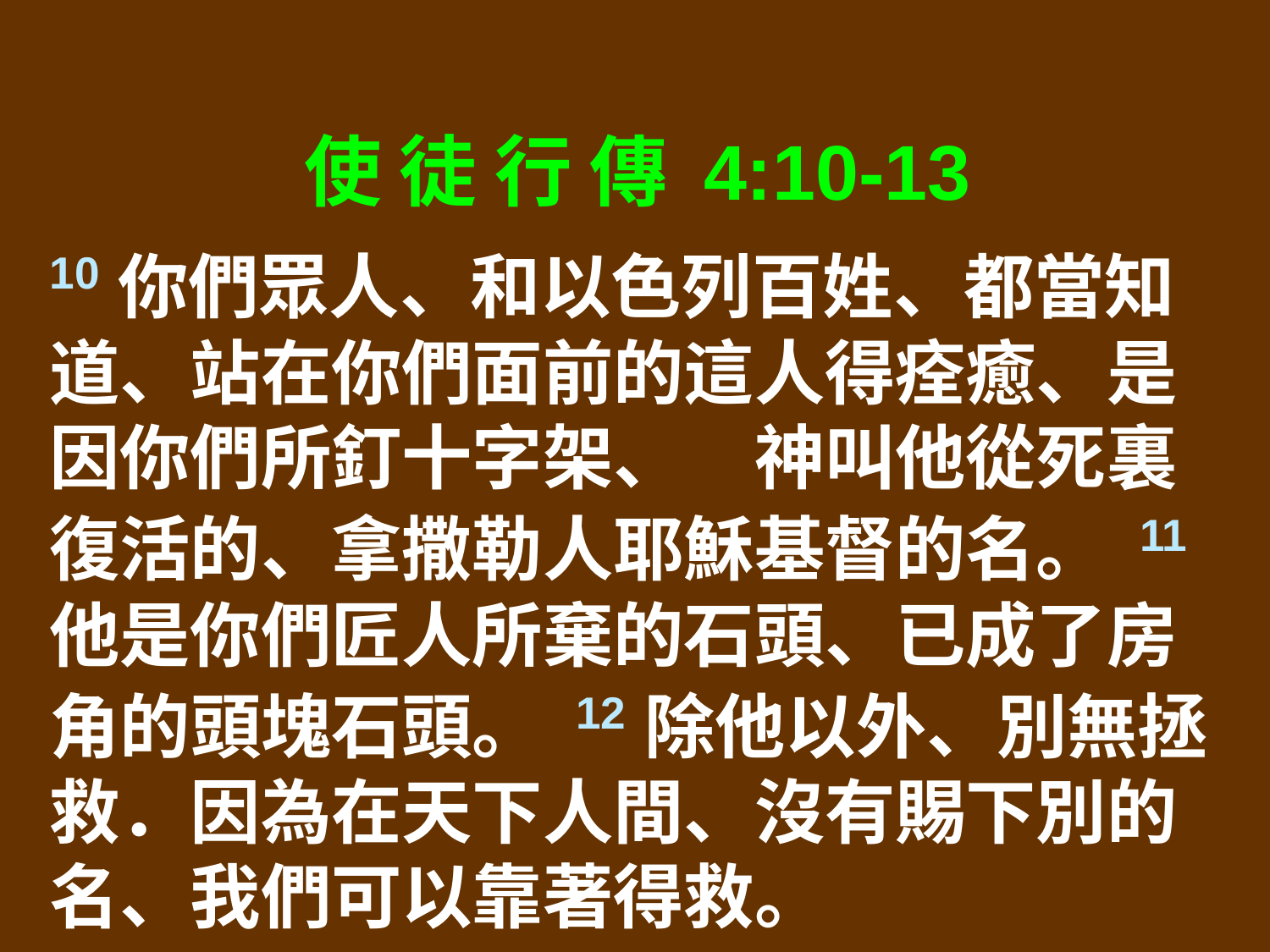

使 徒 行 傳 4:10-13
10你們眾人、和以色列百姓、都當知道、站在你們面前的這人得痊癒、是因你們所釘十字架、　神叫他從死裏復活的、拿撒勒人耶穌基督的名。 11他是你們匠人所棄的石頭、已成了房角的頭塊石頭。 12除他以外、別無拯救．因為在天下人間、沒有賜下別的名、我們可以靠著得救。